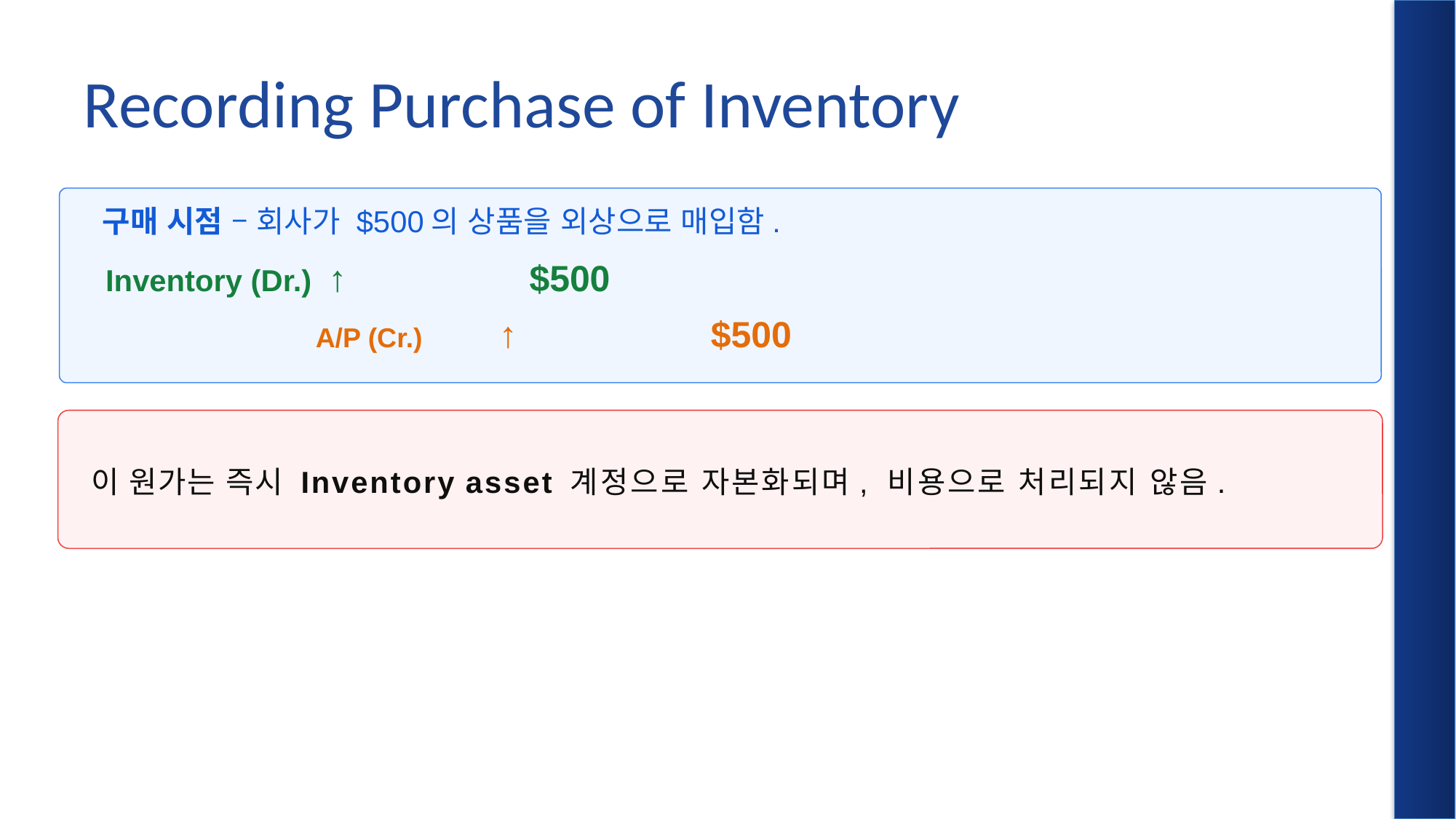

# Recording Purchase of Inventory

 구매 시점 – 회사가 $500의 상품을 외상으로 매입함.
 Inventory (Dr.)  ↑                  $500
 		A/P (Cr.)          ↑                   $500

  이 원가는 즉시 Inventory asset 계정으로 자본화되며, 비용으로 처리되지 않음.